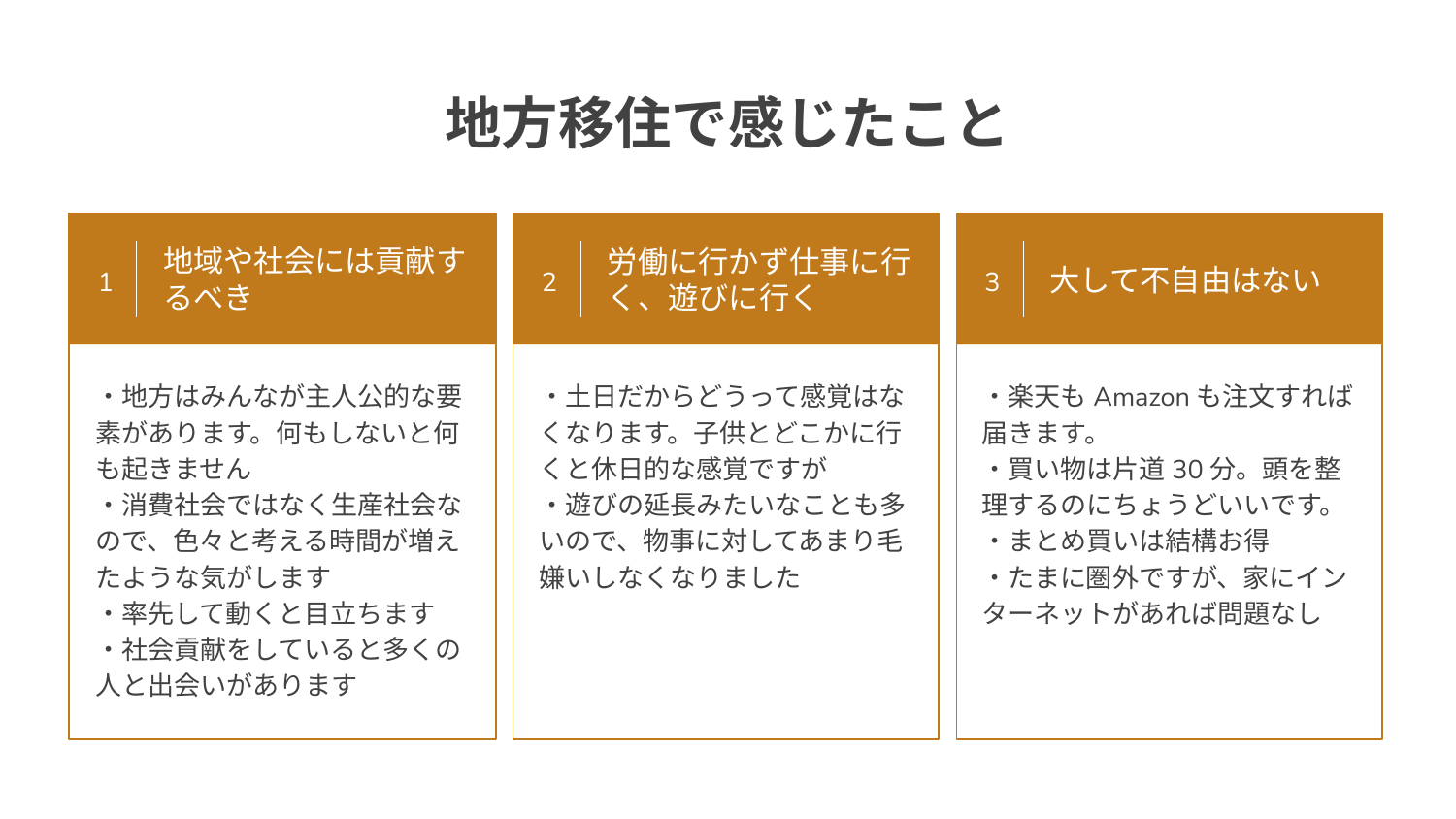

地方移住で感じたこと
1
地域や社会には貢献するべき
2
3

労働に行かず仕事に行く、遊びに行く

大して不自由はない
・地方はみんなが主人公的な要素があります。何もしないと何も起きません
・消費社会ではなく生産社会なので、色々と考える時間が増えたような気がします
・率先して動くと目立ちます
・社会貢献をしていると多くの人と出会いがあります
・土日だからどうって感覚はなくなります。子供とどこかに行くと休日的な感覚ですが
・遊びの延長みたいなことも多いので、物事に対してあまり毛嫌いしなくなりました
・楽天もAmazonも注文すれば届きます。
・買い物は片道30分。頭を整理するのにちょうどいいです。
・まとめ買いは結構お得
・たまに圏外ですが、家にインターネットがあれば問題なし